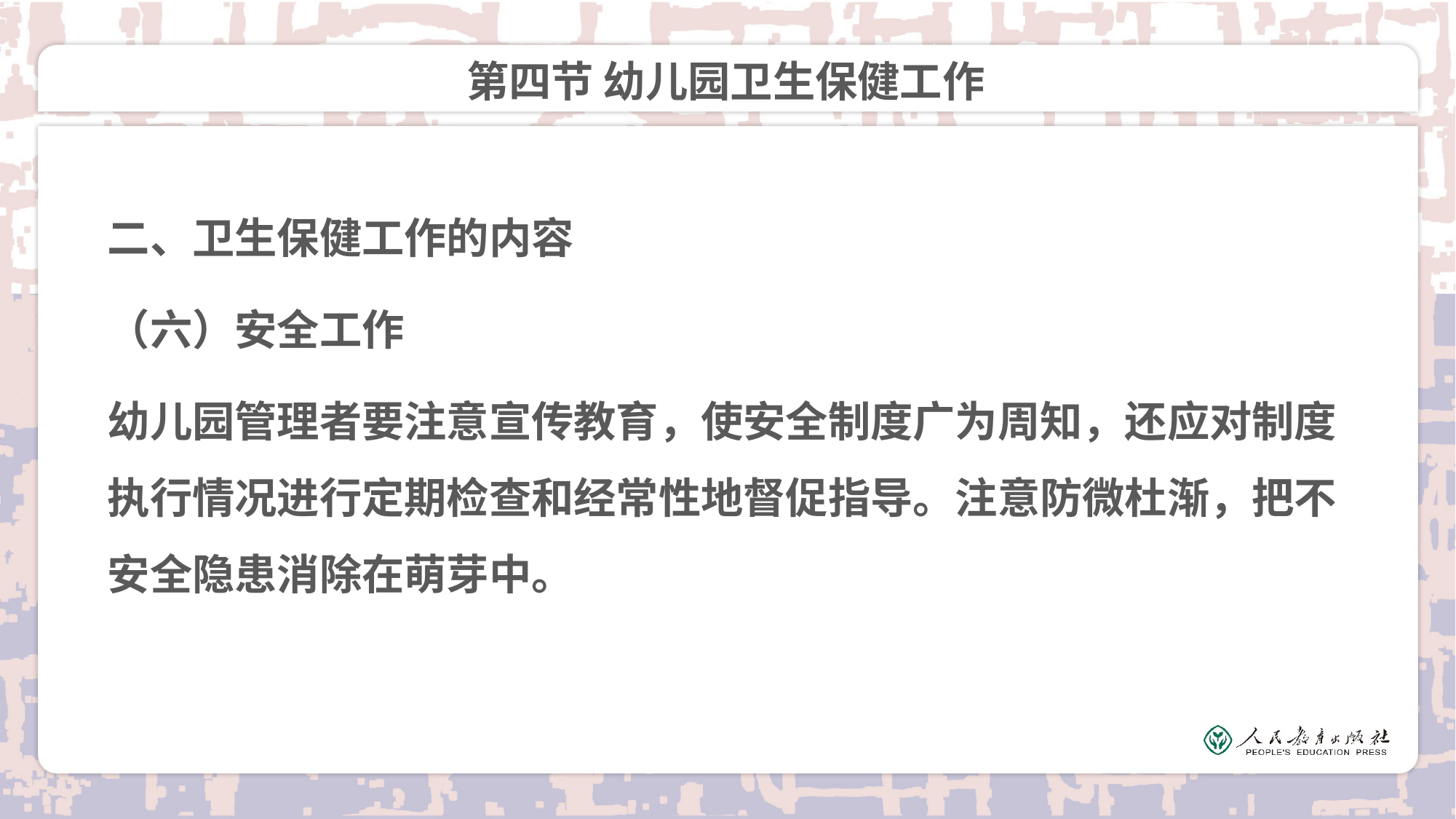

# 第四节 幼儿园卫生保健工作
二、卫生保健工作的内容
（六）安全工作
幼儿园管理者要注意宣传教育，使安全制度广为周知，还应对制度执行情况进行定期检查和经常性地督促指导。注意防微杜渐，把不安全隐患消除在萌芽中。